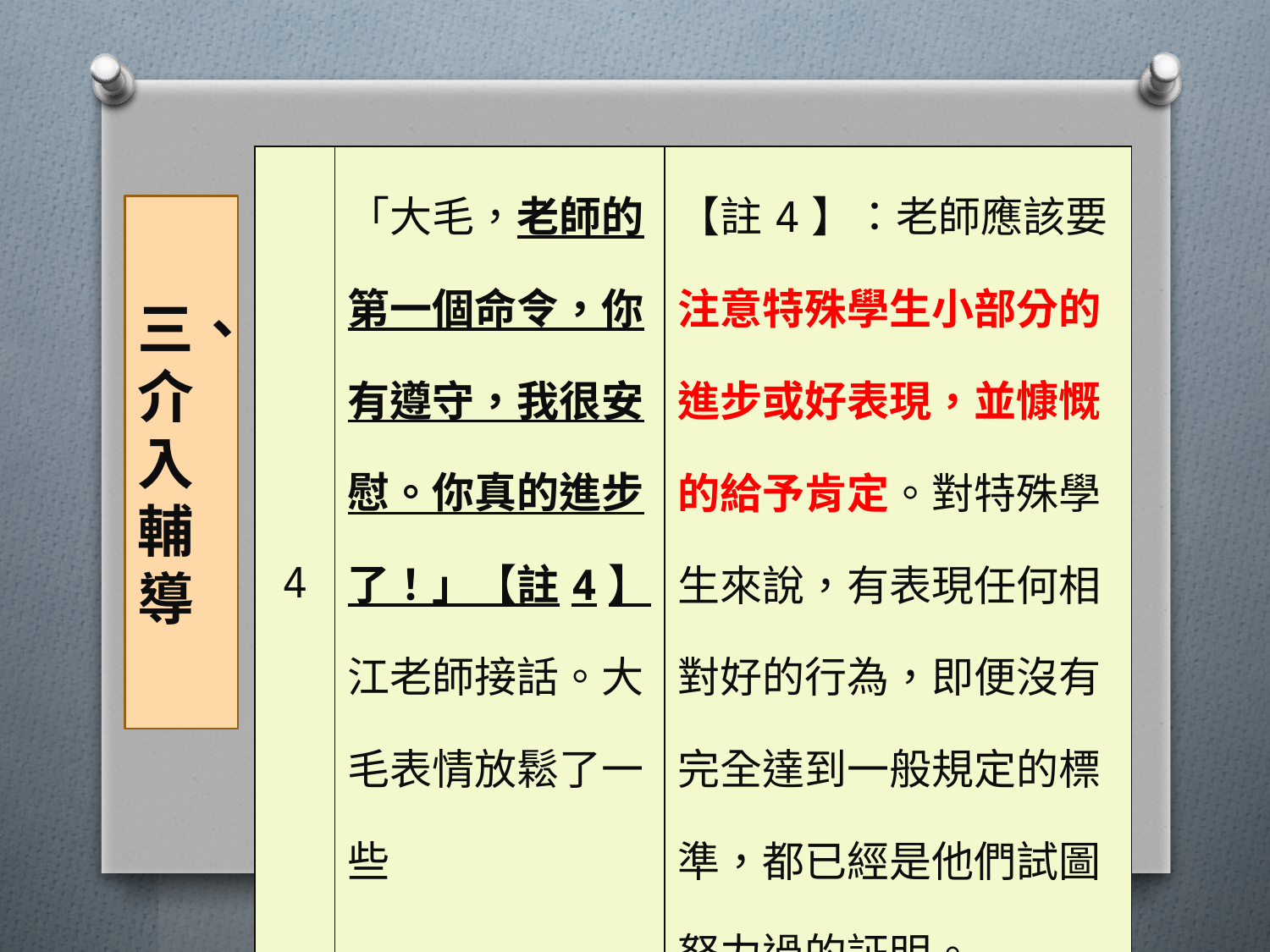

| 4 | 「大毛，老師的第一個命令，你有遵守，我很安慰。你真的進步了！」【註4】江老師接話。大毛表情放鬆了一些 | 【註4】：老師應該要注意特殊學生小部分的進步或好表現，並慷慨的給予肯定。對特殊學生來說，有表現任何相對好的行為，即便沒有完全達到一般規定的標 準，都已經是他們試圖 努力過的証明。 |
| --- | --- | --- |
# 三、介入輔導